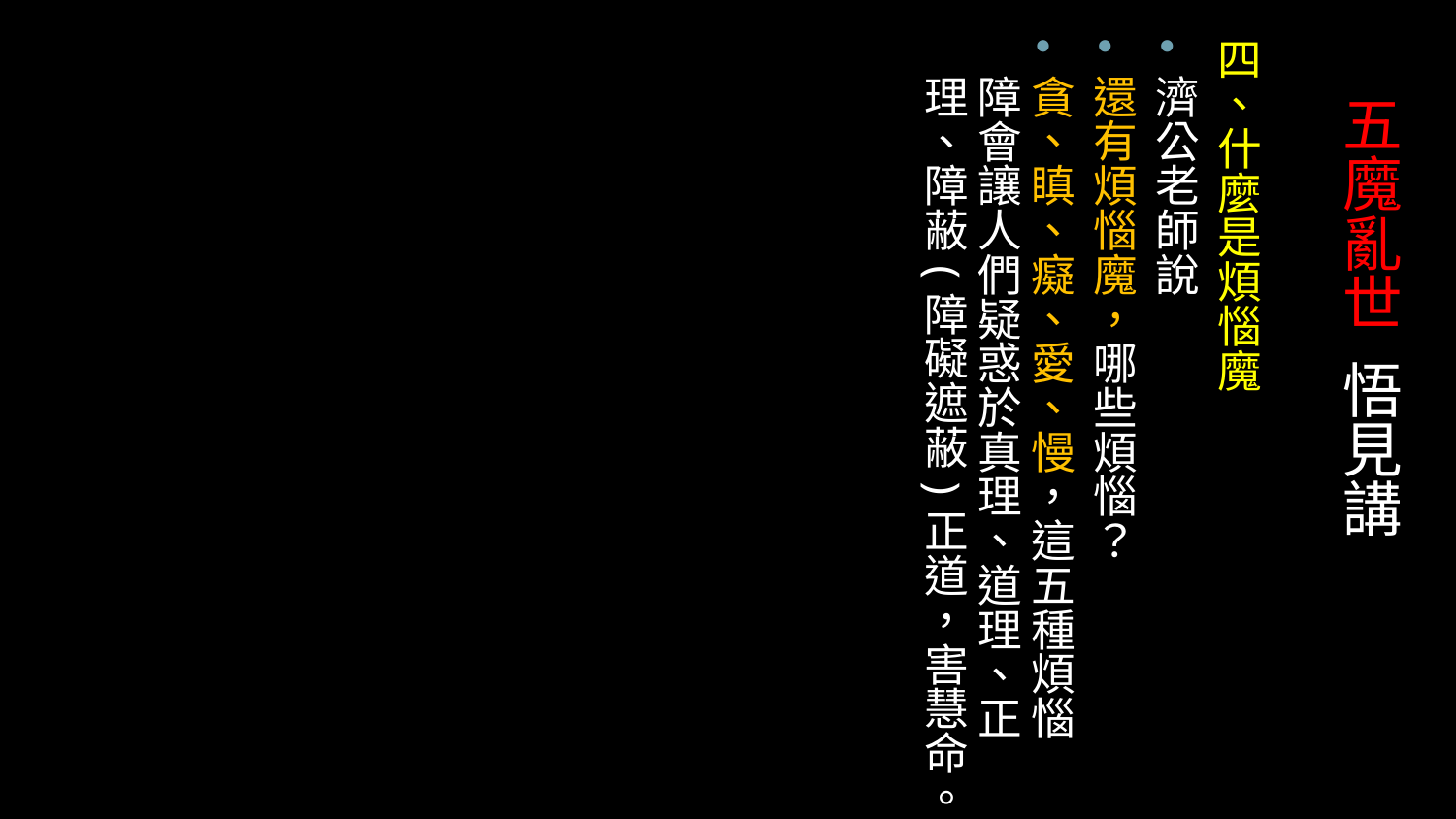

四、什麼是煩惱魔
濟公老師說
還有煩惱魔，哪些煩惱？
貪、瞋、癡、愛、慢，這五種煩惱障會讓人們疑惑於真理、道理、正理、障蔽(障礙遮蔽)正道，害慧命。

# 五魔亂世  悟見講